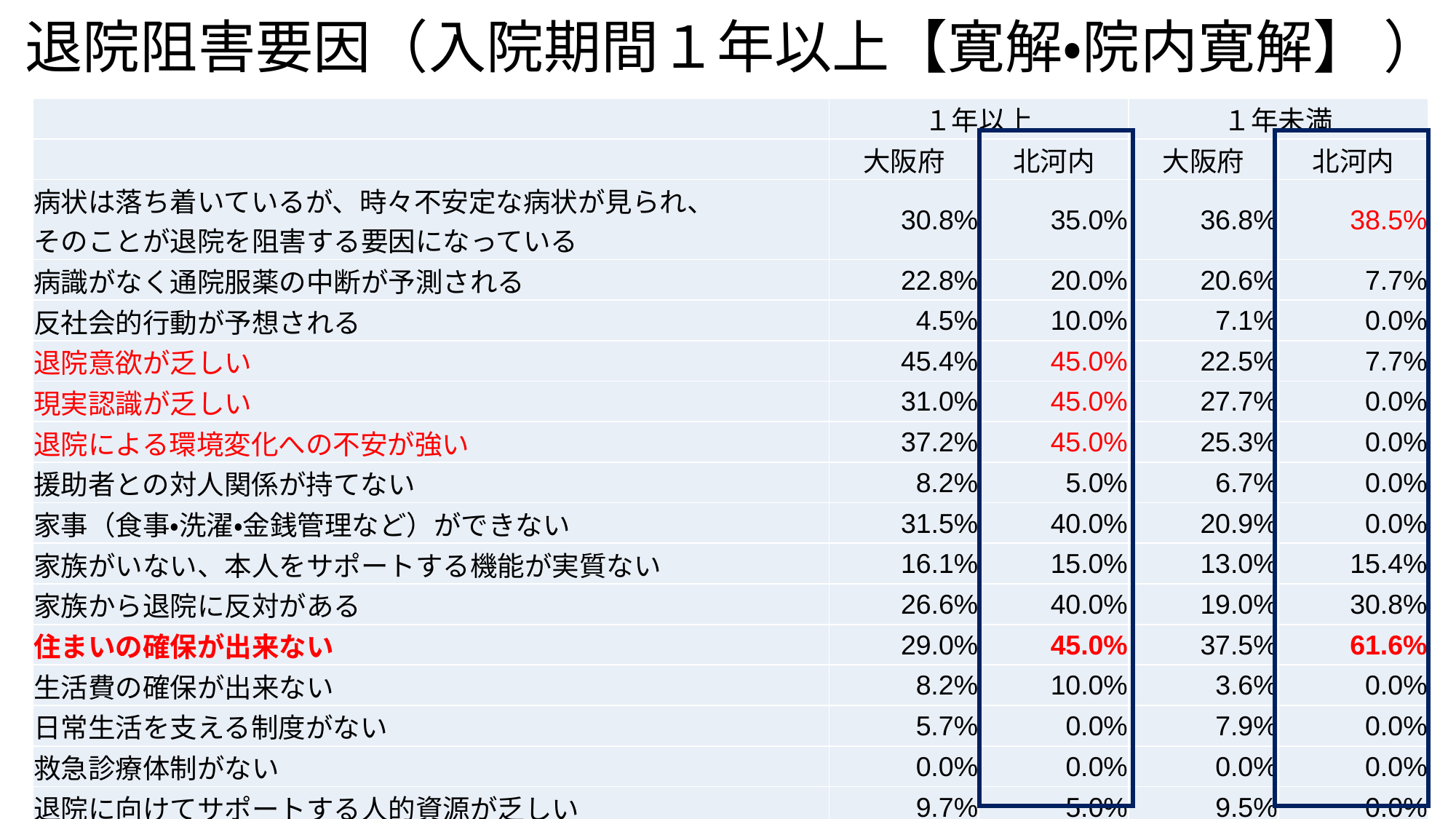

# 退院阻害要因（入院期間１年以上【寛解・院内寛解】 ）
|  | １年以上 |  | １年未満 |  |
| --- | --- | --- | --- | --- |
|  | 大阪府 | 北河内 | 大阪府 | 北河内 |
| 病状は落ち着いているが、時々不安定な病状が見られ、 そのことが退院を阻害する要因になっている | 30.8% | 35.0% | 36.8% | 38.5% |
| 病識がなく通院服薬の中断が予測される | 22.8% | 20.0% | 20.6% | 7.7% |
| 反社会的行動が予想される | 4.5% | 10.0% | 7.1% | 0.0% |
| 退院意欲が乏しい | 45.4% | 45.0% | 22.5% | 7.7% |
| 現実認識が乏しい | 31.0% | 45.0% | 27.7% | 0.0% |
| 退院による環境変化への不安が強い | 37.2% | 45.0% | 25.3% | 0.0% |
| 援助者との対人関係が持てない | 8.2% | 5.0% | 6.7% | 0.0% |
| 家事（食事・洗濯・金銭管理など）ができない | 31.5% | 40.0% | 20.9% | 0.0% |
| 家族がいない、本人をサポートする機能が実質ない | 16.1% | 15.0% | 13.0% | 15.4% |
| 家族から退院に反対がある | 26.6% | 40.0% | 19.0% | 30.8% |
| 住まいの確保が出来ない | 29.0% | 45.0% | 37.5% | 61.6% |
| 生活費の確保が出来ない | 8.2% | 10.0% | 3.6% | 0.0% |
| 日常生活を支える制度がない | 5.7% | 0.0% | 7.9% | 0.0% |
| 救急診療体制がない | 0.0% | 0.0% | 0.0% | 0.0% |
| 退院に向けてサポートする人的資源が乏しい | 9.7% | 5.0% | 9.5% | 0.0% |
| 退院後サポート・マネジメントする人的資源が乏しい | 11.7% | 10.0% | 10.3% | 0.0% |
| 住所地と入院先の距離があり支援体制をとりにくい | 4.2% | 0.0% | 2.8% | 0.0% |
| その他の退院阻害要因がある | 4.0% | 5.0% | 5.9% | 15.4% |